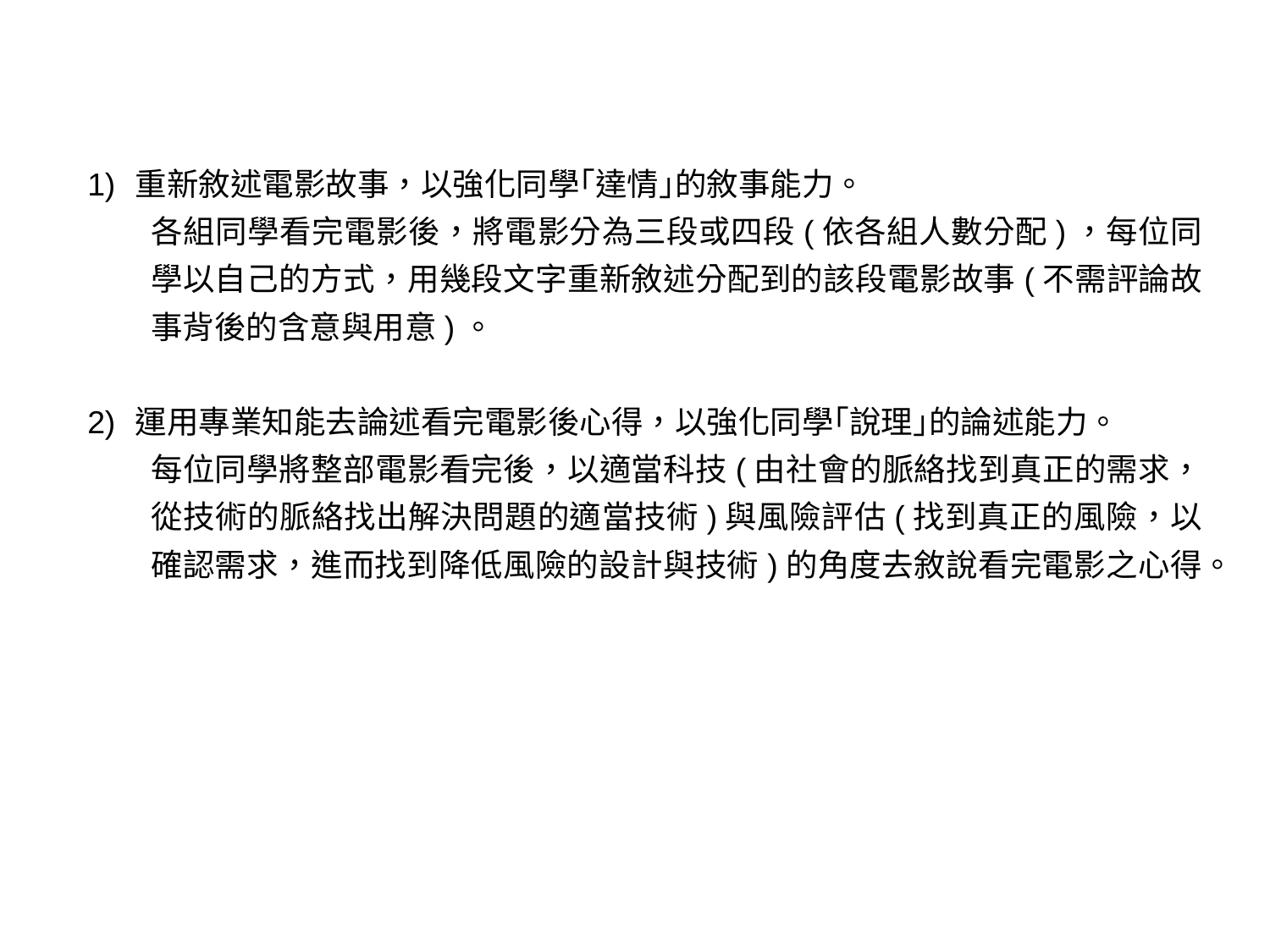

重新敘述電影故事，以強化同學｢達情｣的敘事能力。
各組同學看完電影後，將電影分為三段或四段(依各組人數分配)，每位同學以自己的方式，用幾段文字重新敘述分配到的該段電影故事(不需評論故事背後的含意與用意)。

運用專業知能去論述看完電影後心得，以強化同學｢說理｣的論述能力。
每位同學將整部電影看完後，以適當科技(由社會的脈絡找到真正的需求，從技術的脈絡找出解決問題的適當技術)與風險評估(找到真正的風險，以確認需求，進而找到降低風險的設計與技術)的角度去敘說看完電影之心得。